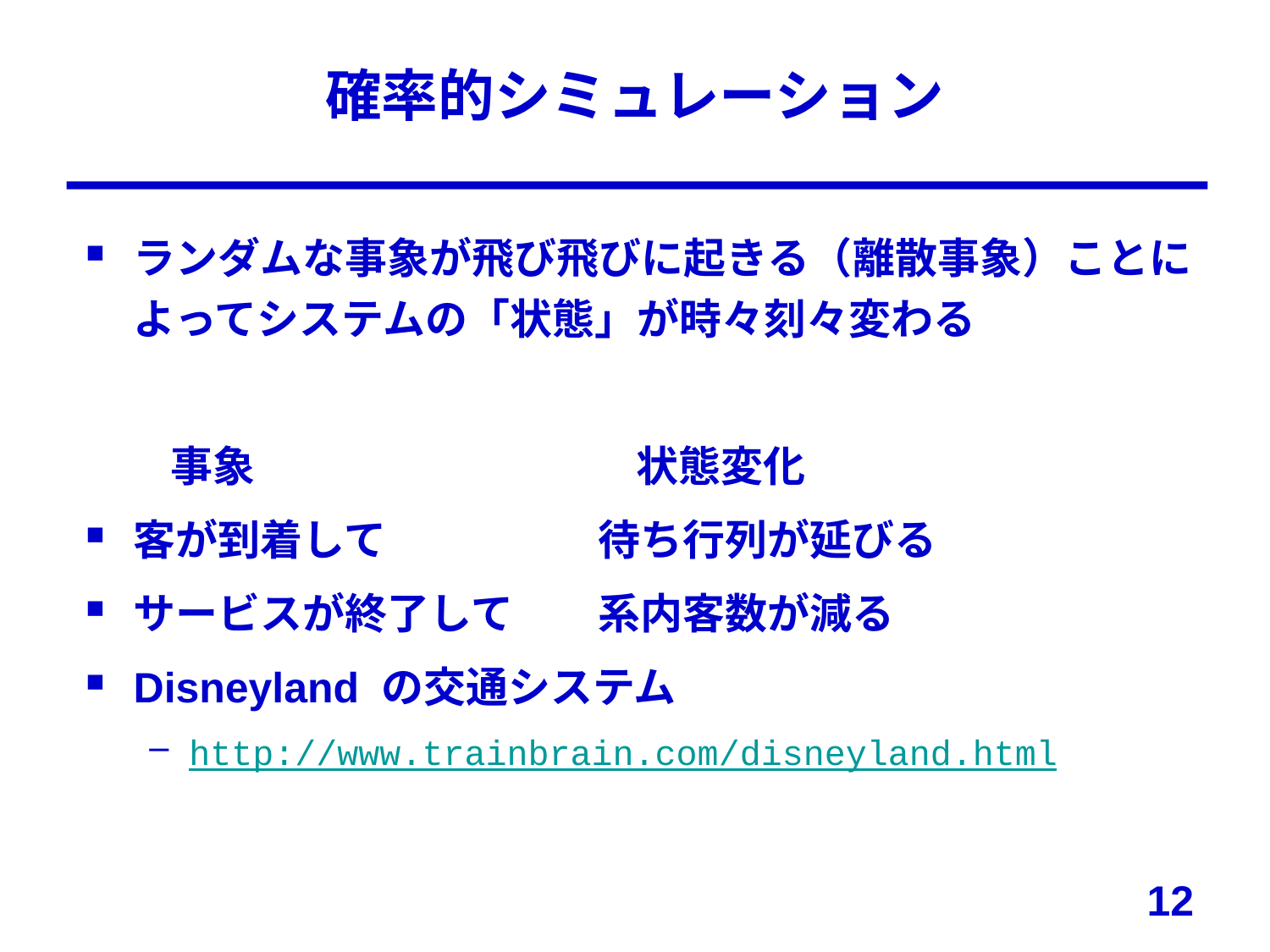

# 確率的シミュレーション
ランダムな事象が飛び飛びに起きる（離散事象）ことによってシステムの「状態」が時々刻々変わる

　　事象　　　　　　　　　状態変化
客が到着して　　　　　待ち行列が延びる
サービスが終了して　　系内客数が減る
Disneyland の交通システム
http://www.trainbrain.com/disneyland.html
12